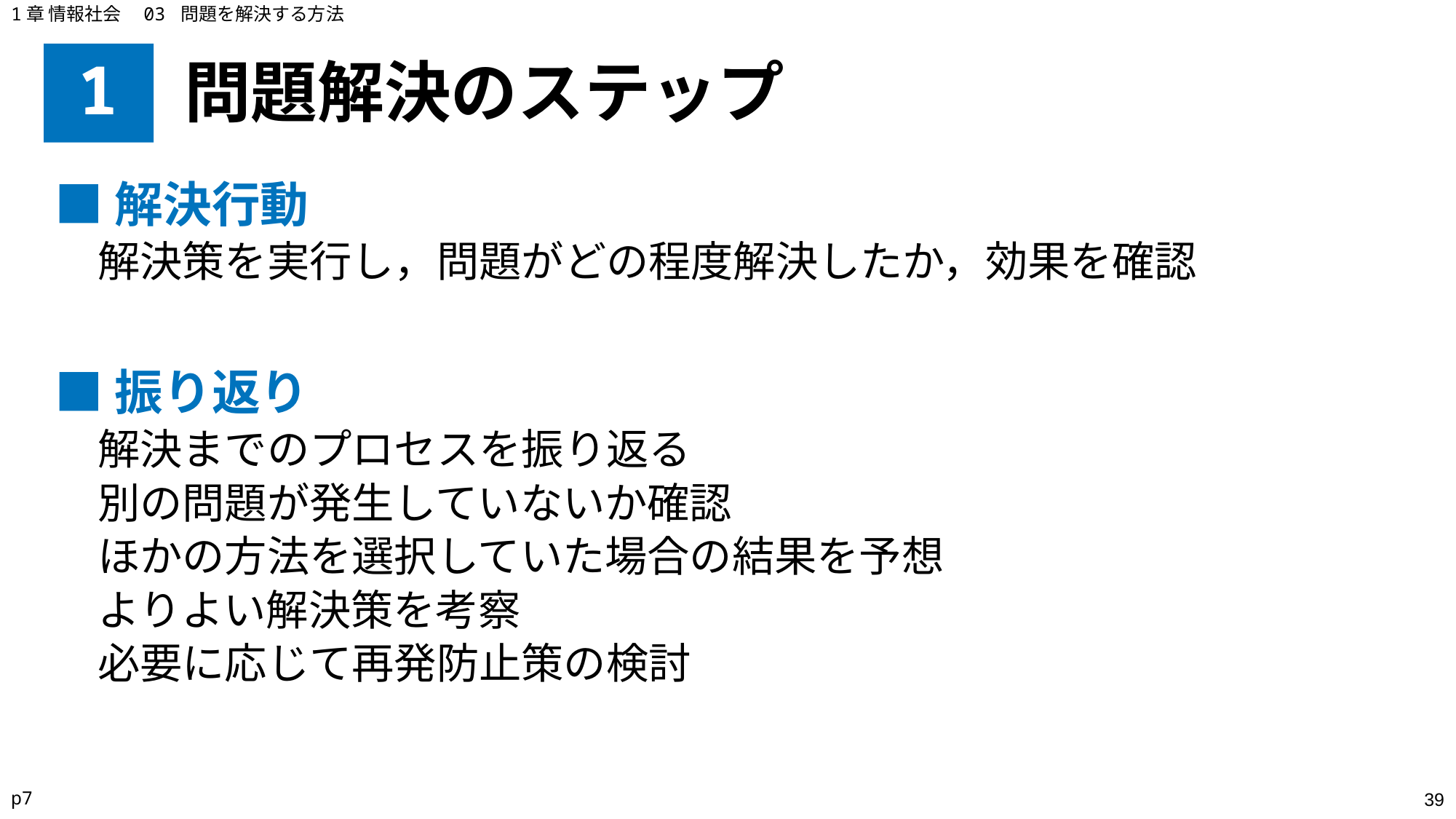

1章 情報社会　03 問題を解決する方法

# 1
問題解決のステップ
■解決行動
解決策を実行し，問題がどの程度解決したか，効果を確認

■振り返り
解決までのプロセスを振り返る
別の問題が発生していないか確認
ほかの方法を選択していた場合の結果を予想
よりよい解決策を考察
必要に応じて再発防止策の検討
p7
39